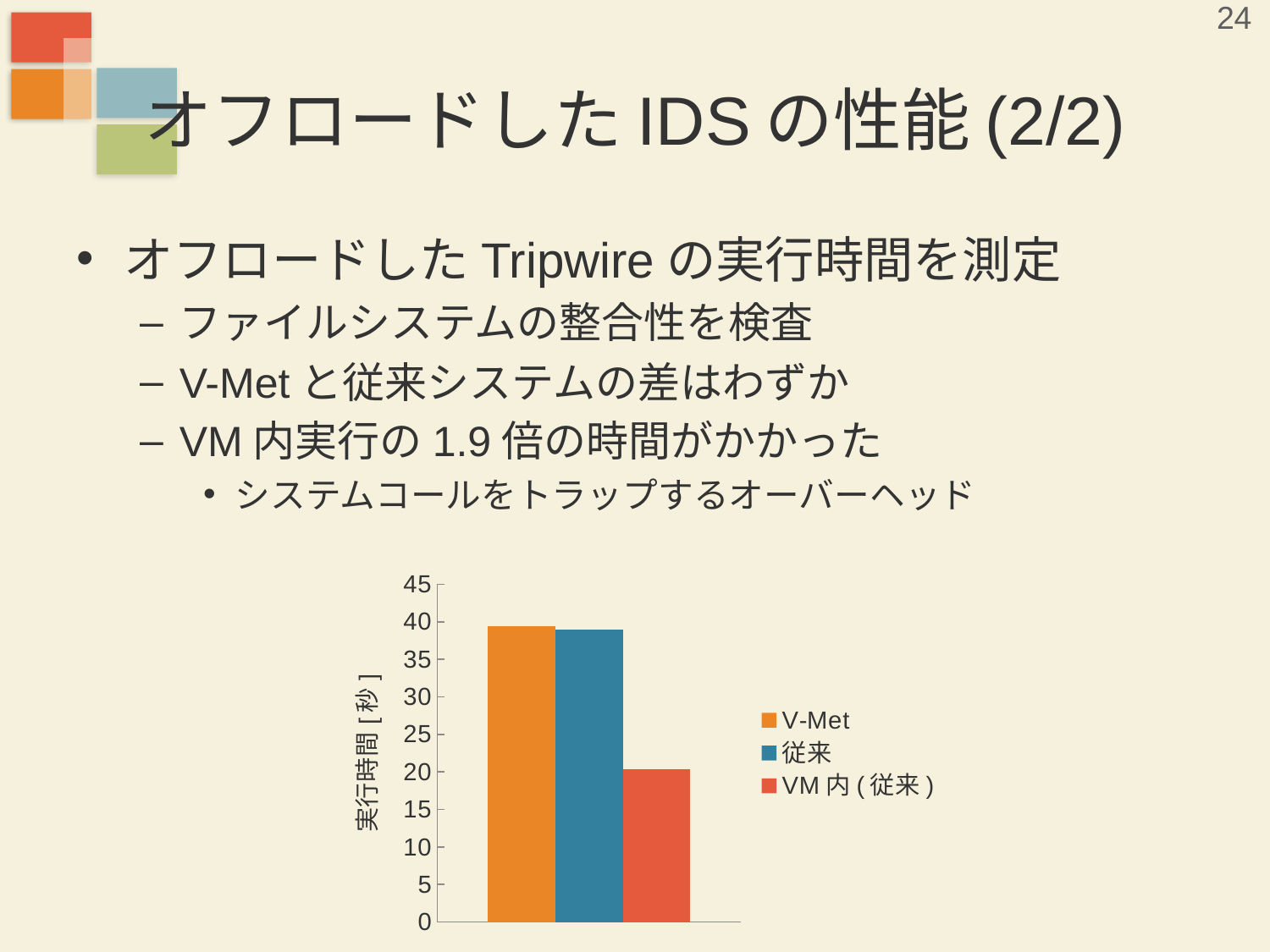

24
# オフロードしたIDSの性能(2/2)
オフロードしたTripwireの実行時間を測定
ファイルシステムの整合性を検査
V-Metと従来システムの差はわずか
VM内実行の1.9倍の時間がかかった
システムコールをトラップするオーバーヘッド

### Chart

| Category | V-Met | 従来 | VM内(従来) |
|---|---|---|---|